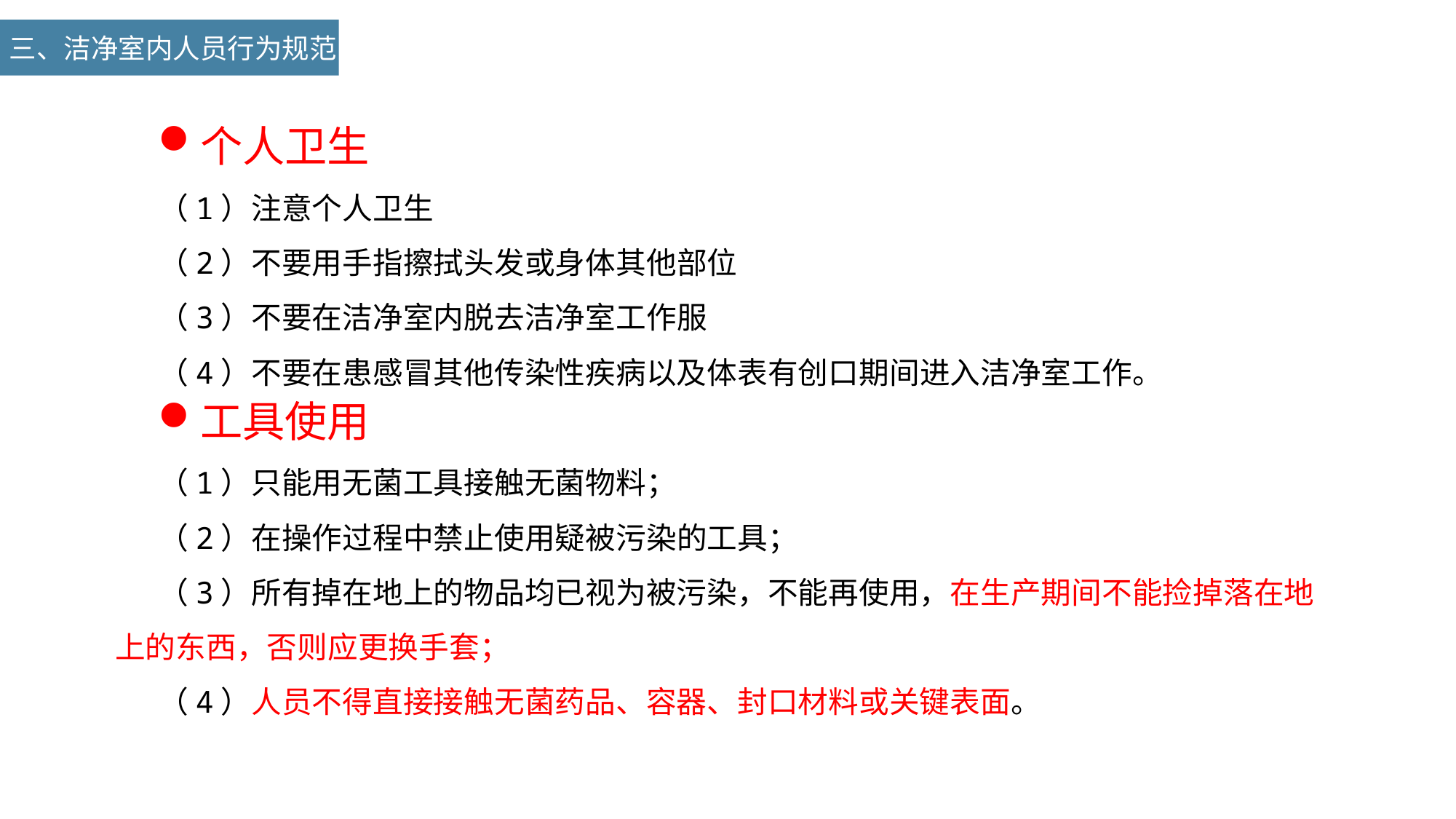

三、洁净室内人员行为规范
个人卫生
（1）注意个人卫生
（2）不要用手指擦拭头发或身体其他部位
（3）不要在洁净室内脱去洁净室工作服
（4）不要在患感冒其他传染性疾病以及体表有创口期间进入洁净室工作。
工具使用
（1）只能用无菌工具接触无菌物料；
（2）在操作过程中禁止使用疑被污染的工具；
（3）所有掉在地上的物品均已视为被污染，不能再使用，在生产期间不能捡掉落在地上的东西，否则应更换手套；
（4）人员不得直接接触无菌药品、容器、封口材料或关键表面。